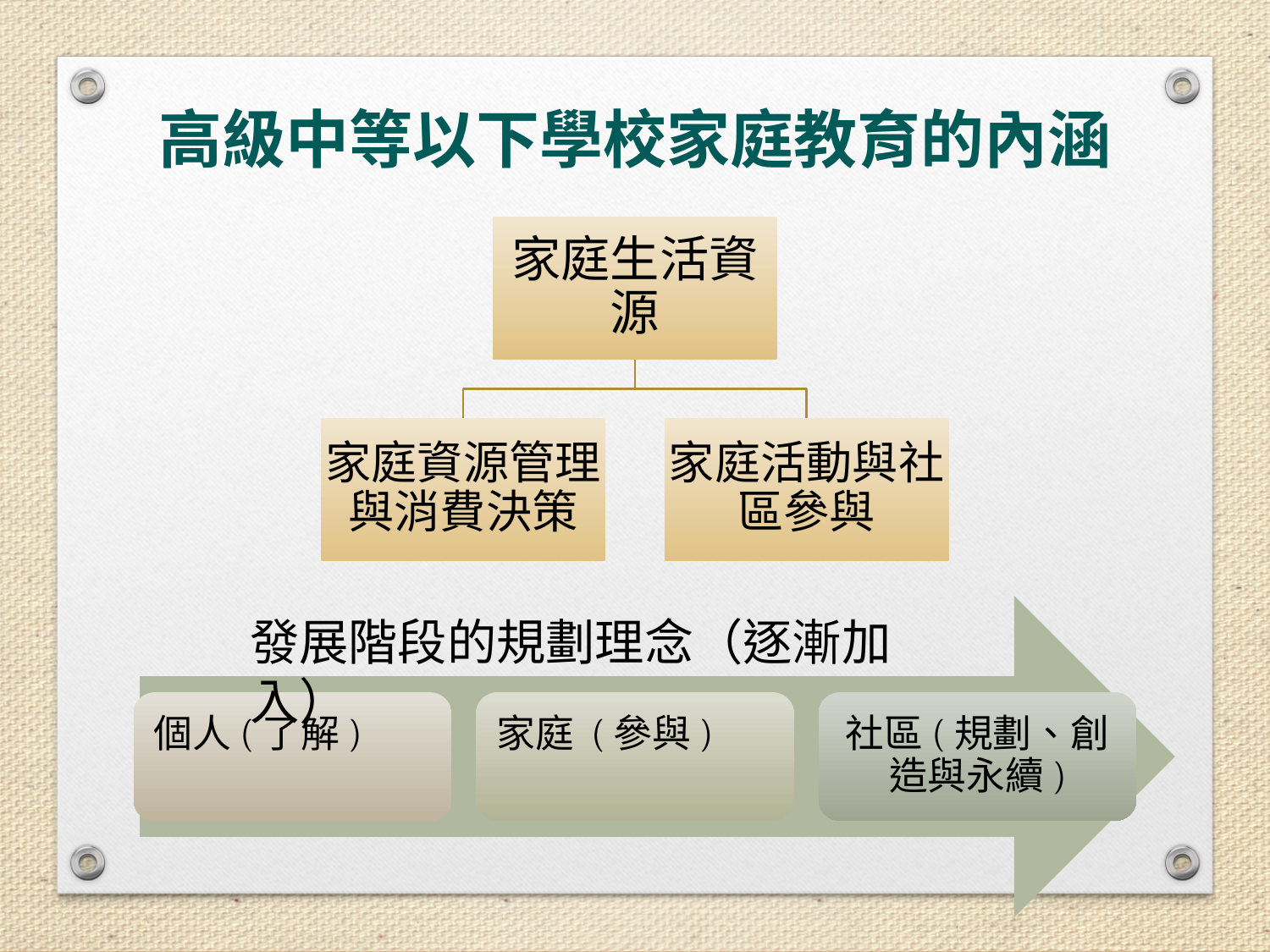

高級中等以下學校家庭教育的內涵
家庭生活資源
家庭資源管理與消費決策
家庭活動與社區參與

發展階段的規劃理念（逐漸加入）

個人(了解)

家庭 (參與)

社區(規劃、創造與永續)